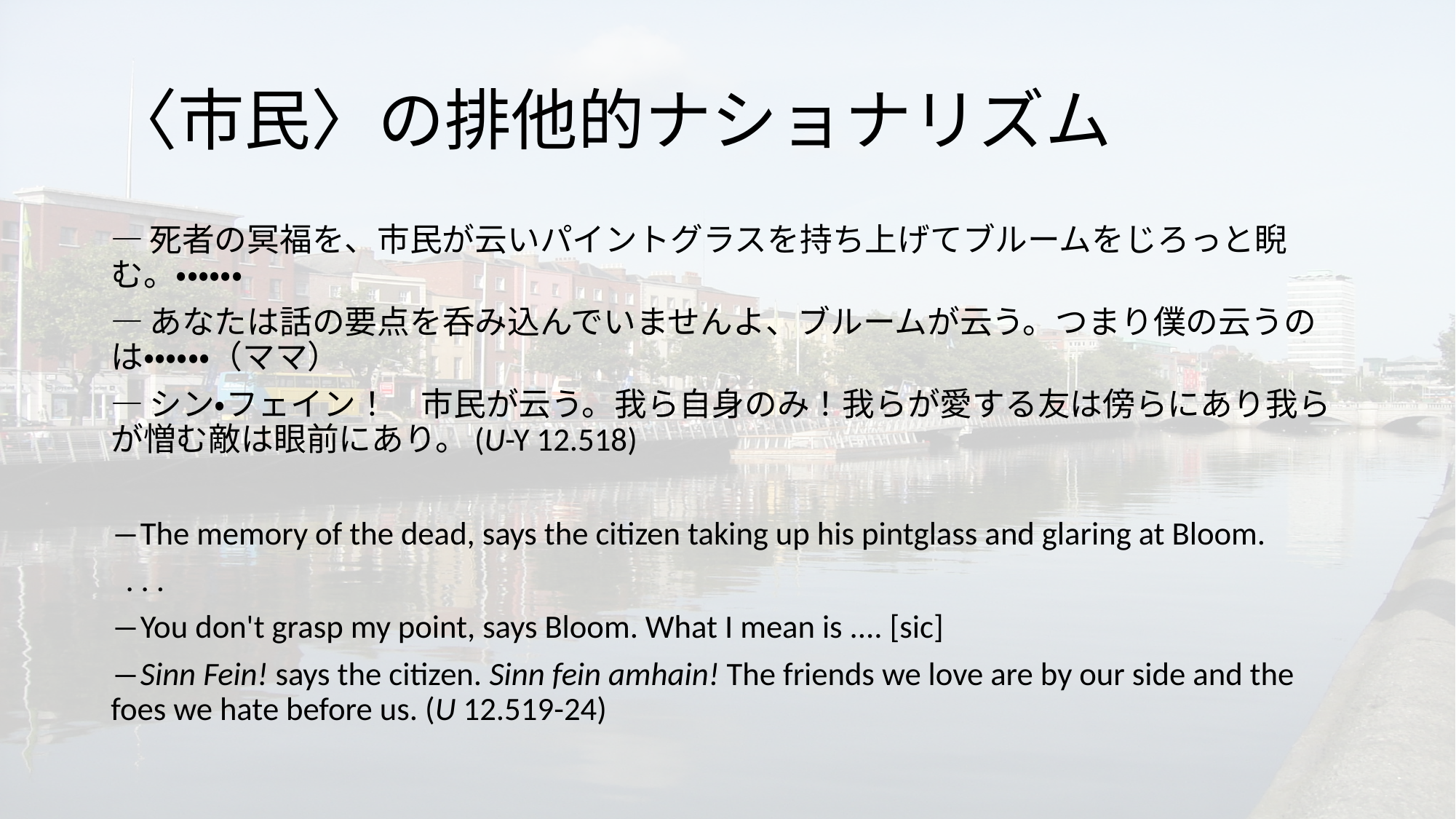

# 〈市民〉の排他的ナショナリズム
―死者の冥福を、市民が云いパイントグラスを持ち上げてブルームをじろっと睨む。・・・・・・
―あなたは話の要点を呑み込んでいませんよ、ブルームが云う。つまり僕の云うのは・・・・・・（ママ）
―シン・フェイン！　市民が云う。我ら自身のみ！我らが愛する友は傍らにあり我らが憎む敵は眼前にあり。(U-Y 12.518)

―The memory of the dead, says the citizen taking up his pintglass and glaring at Bloom.
  . . .
―You don't grasp my point, says Bloom. What I mean is .... [sic]
―Sinn Fein! says the citizen. Sinn fein amhain! The friends we love are by our side and the foes we hate before us. (U 12.519-24)